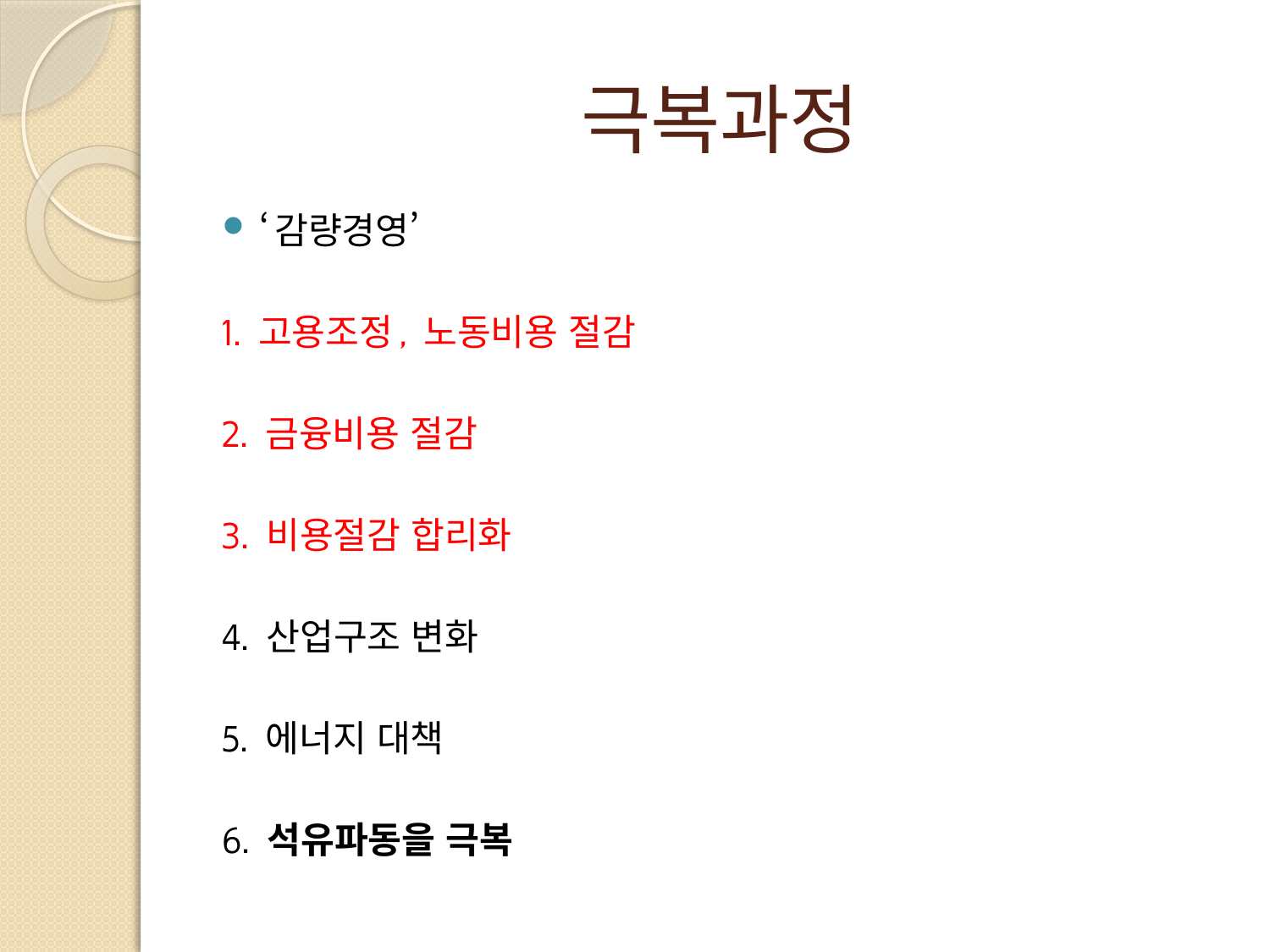

# 극복과정
‘감량경영’

1. 고용조정, 노동비용 절감

2. 금융비용 절감

3. 비용절감 합리화

4. 산업구조 변화

5. 에너지 대책

6. 석유파동을 극복